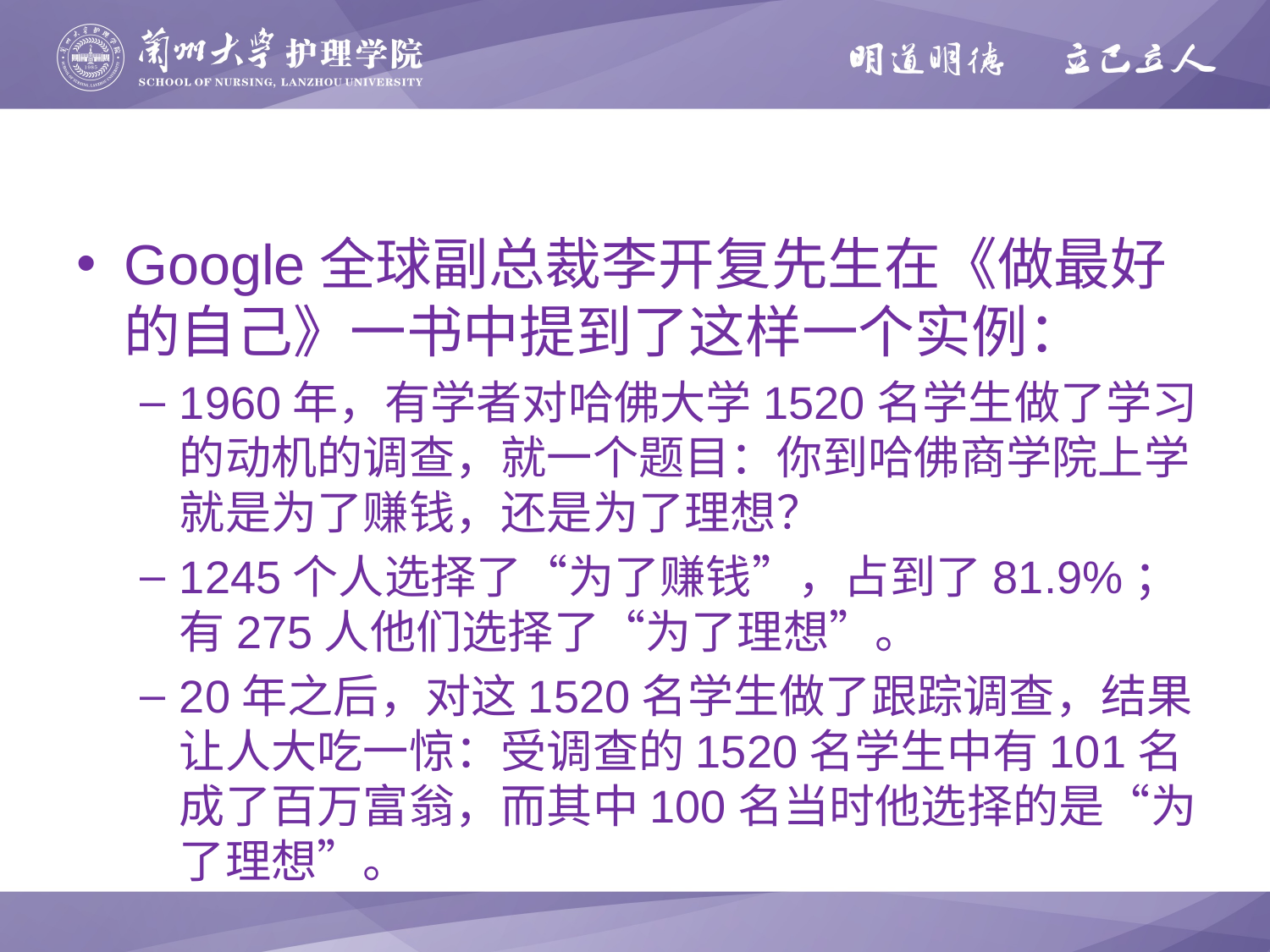

#
Google全球副总裁李开复先生在《做最好的自己》一书中提到了这样一个实例：
1960年，有学者对哈佛大学1520名学生做了学习的动机的调查，就一个题目：你到哈佛商学院上学就是为了赚钱，还是为了理想？
1245个人选择了“为了赚钱”，占到了81.9%；有275人他们选择了“为了理想”。
20年之后，对这1520名学生做了跟踪调查，结果让人大吃一惊：受调查的1520名学生中有101名成了百万富翁，而其中100名当时他选择的是“为了理想”。